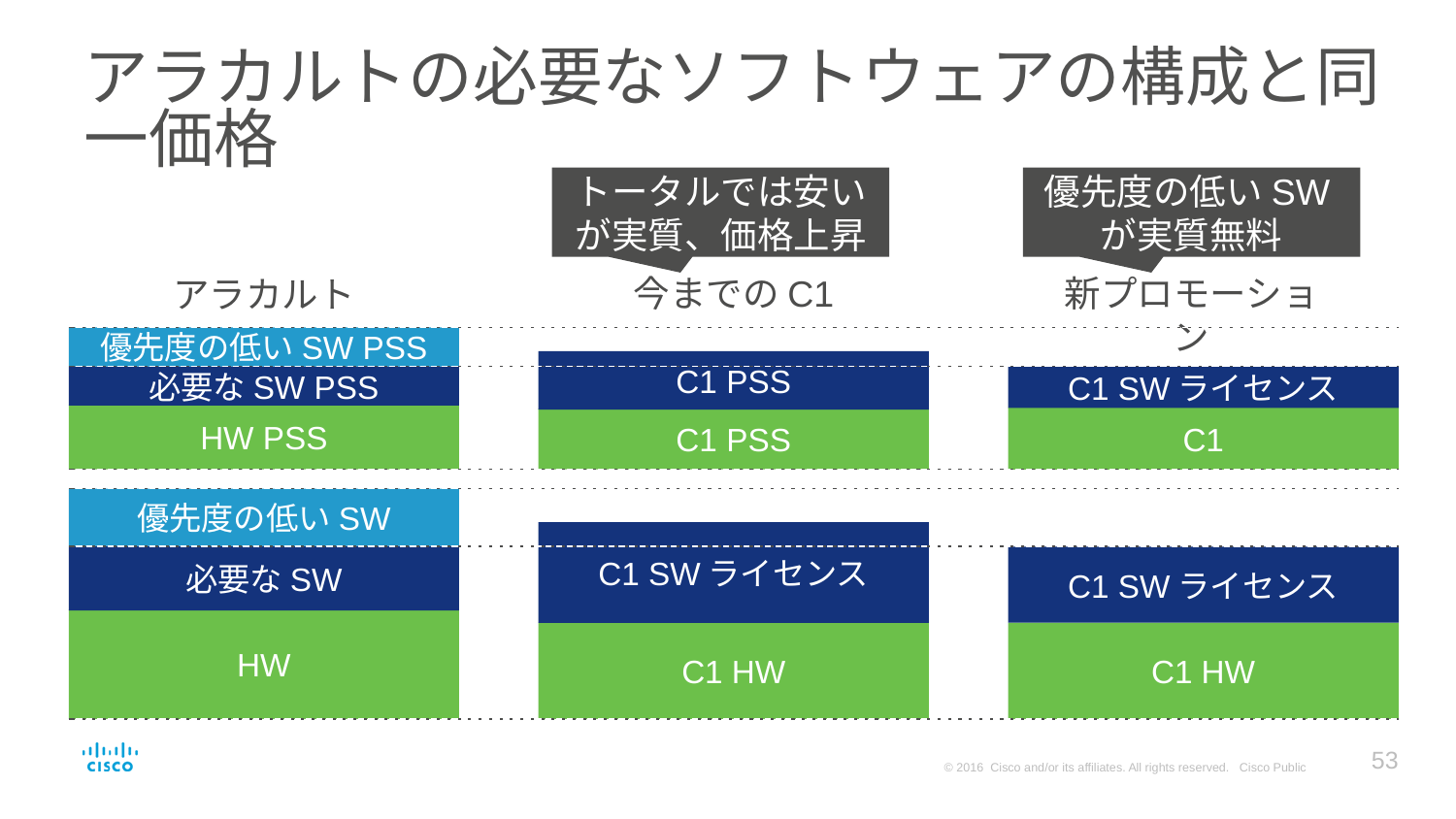

# アラカルトの必要なソフトウェアの構成と同一価格
優先度の低いSWが実質無料
トータルでは安いが実質、価格上昇
今までのC1
新プロモーション
アラカルト
優先度の低いSW PSS
C1 PSS
必要なSW PSS
C1 SWライセンス
HW PSS
C1
C1 PSS
優先度の低いSW
C1 SWライセンス
必要なSW
C1 SWライセンス
HW
C1 HW
C1 HW